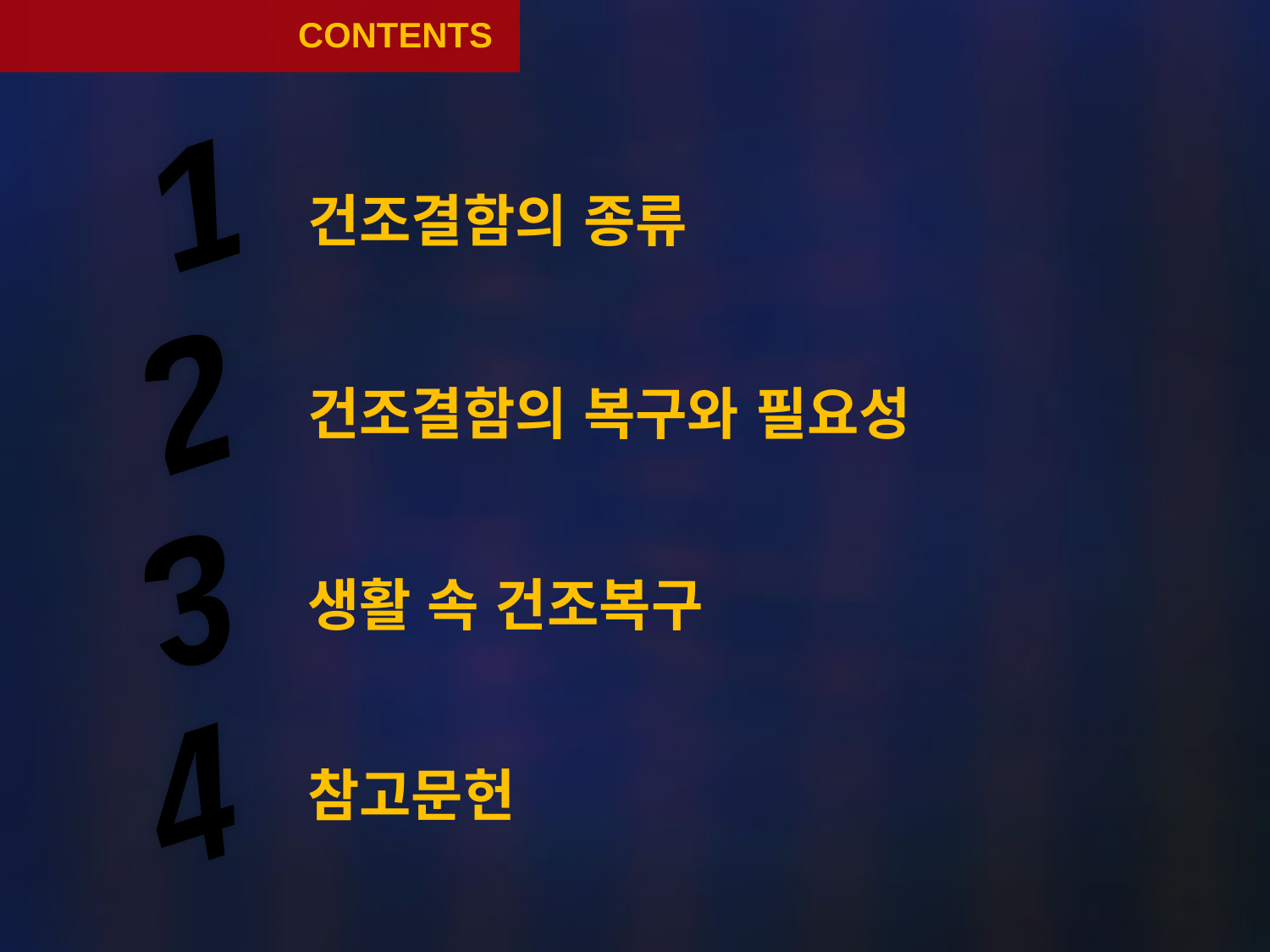

CONTENTS
1
건조결함의 종류
2
건조결함의 복구와 필요성
3
생활 속 건조복구
4
참고문헌